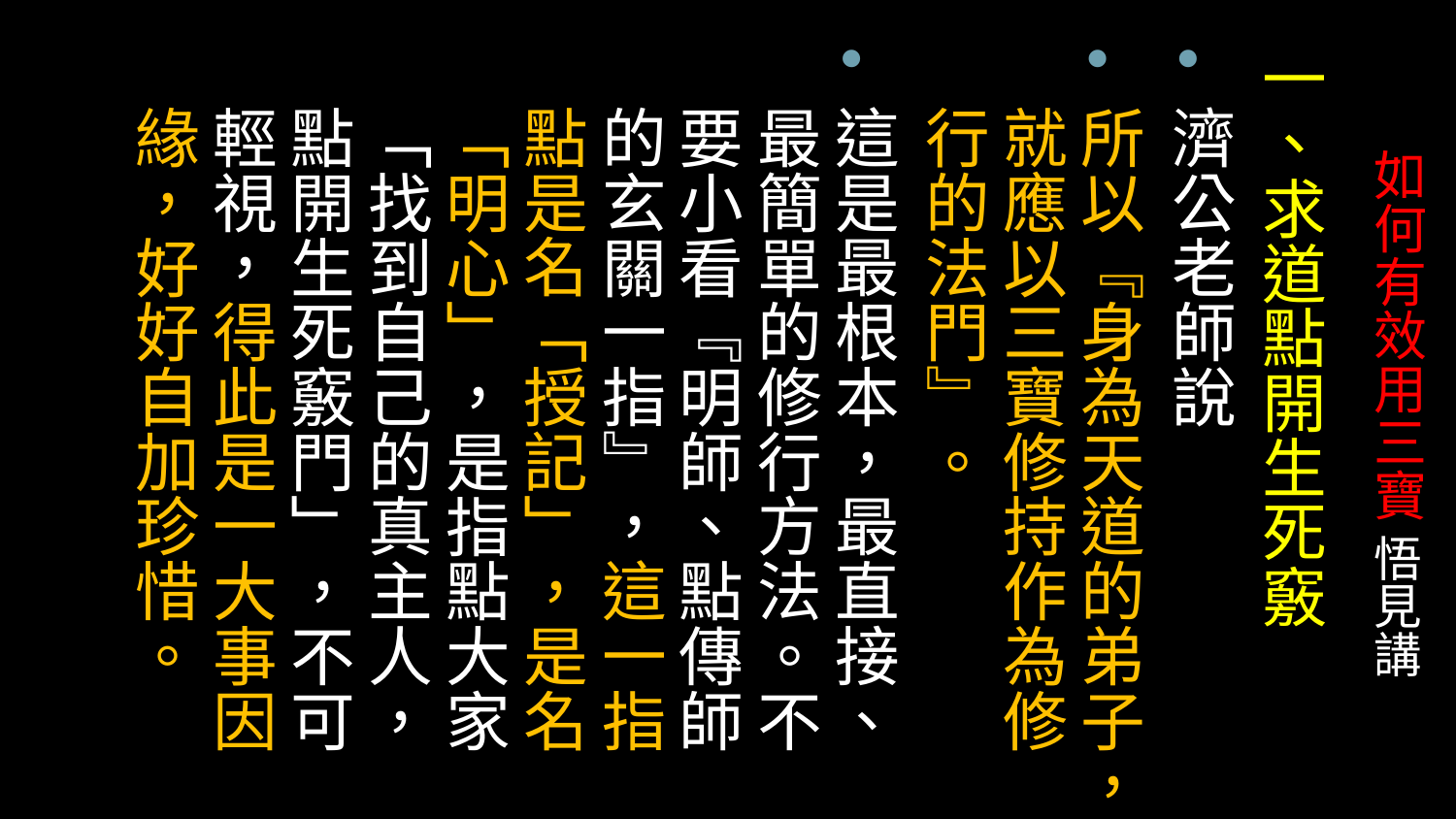

一、求道點開生死竅
濟公老師說
所以『身為天道的弟子，就應以三寶修持作為修行的法門』。
這是最根本，最直接、最簡單的修行方法。不要小看『明師、點傳師的玄關一指』，這一指點是名「授記」，是名「明心」，是指點大家「找到自己的真主人，點開生死竅門」，不可輕視，得此是一大事因緣，好好自加珍惜。

# 如何有效用三寶 悟見講